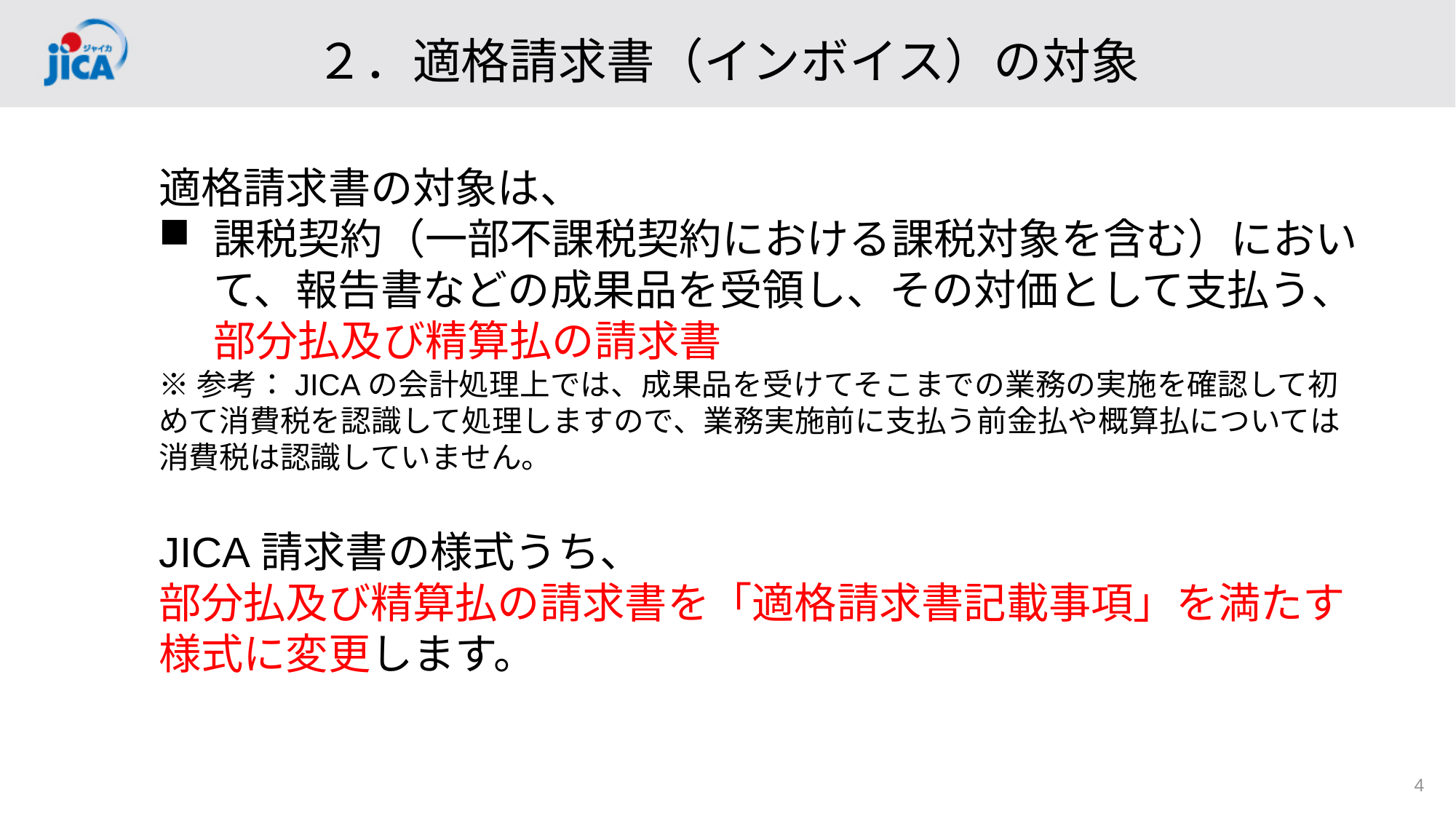

# ２．適格請求書（インボイス）の対象
適格請求書の対象は、
課税契約（一部不課税契約における課税対象を含む）において、報告書などの成果品を受領し、その対価として支払う、部分払及び精算払の請求書
※参考：JICAの会計処理上では、成果品を受けてそこまでの業務の実施を確認して初めて消費税を認識して処理しますので、業務実施前に支払う前金払や概算払については消費税は認識していません。

JICA請求書の様式うち、
部分払及び精算払の請求書を「適格請求書記載事項」を満たす様式に変更します。

4